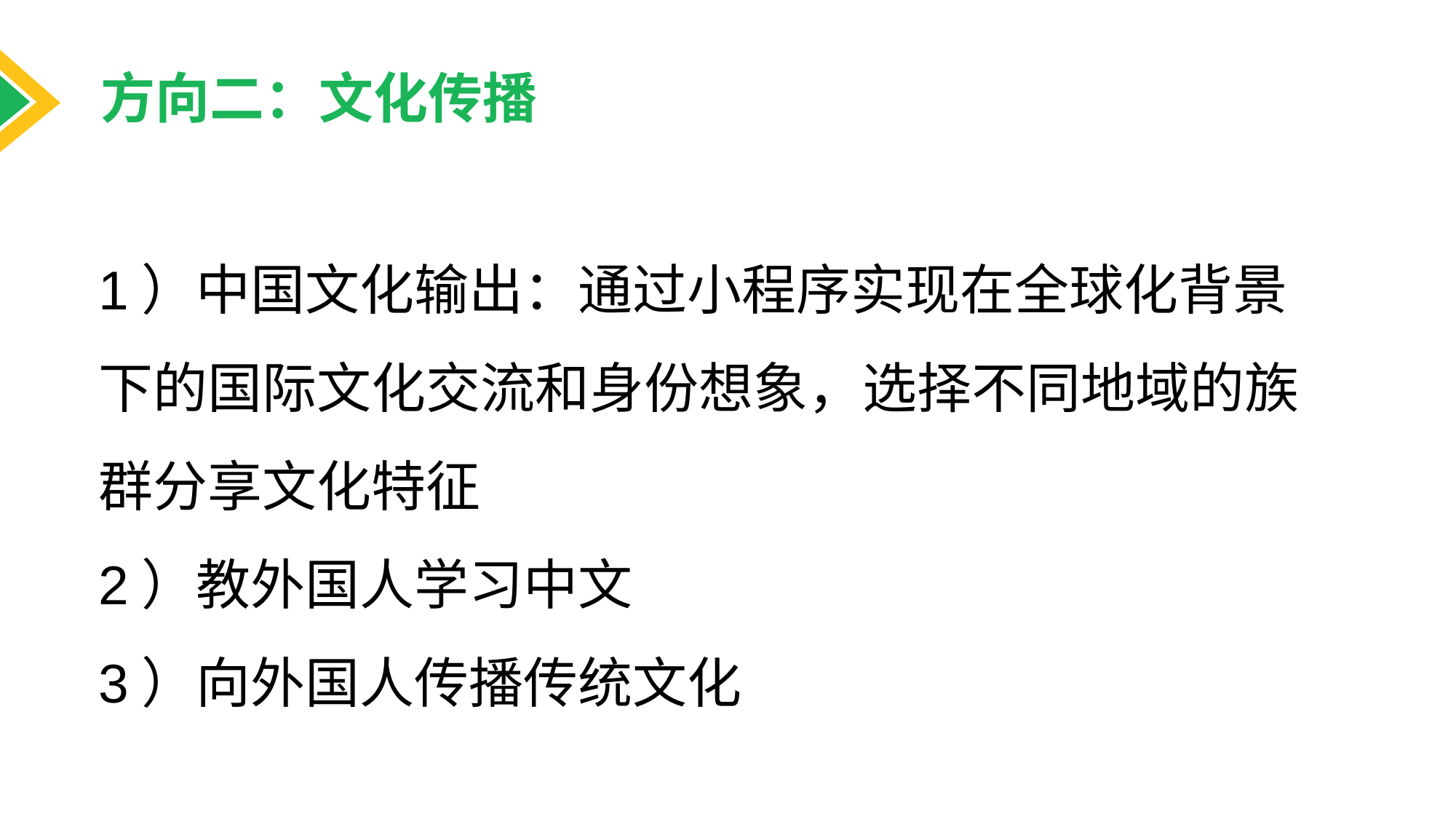

方向二：文化传播

1）中国文化输出：通过小程序实现在全球化背景下的国际文化交流和身份想象，选择不同地域的族群分享文化特征
2）教外国人学习中文
3）向外国人传播传统文化